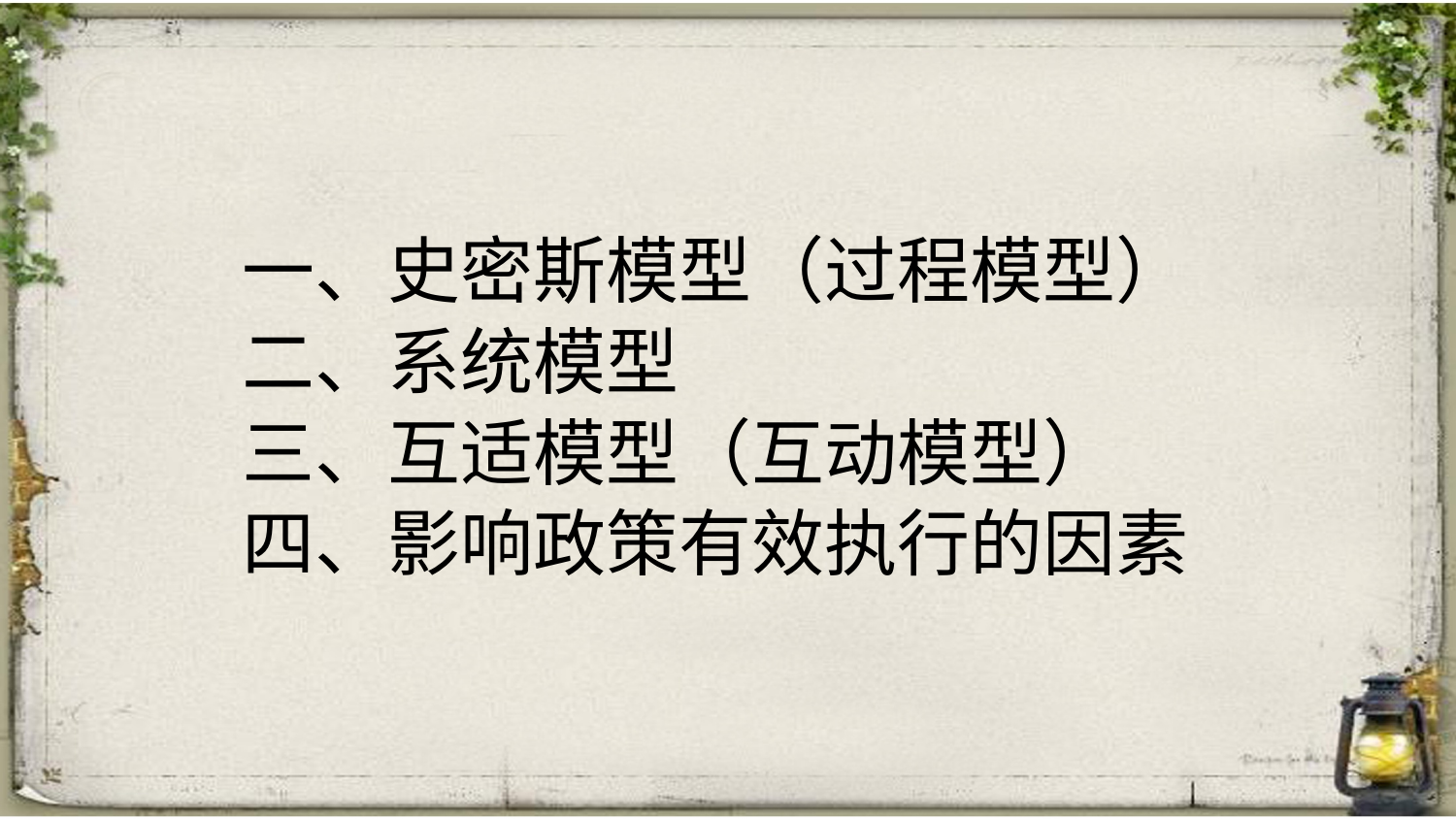

一、史密斯模型（过程模型）
二、系统模型
三、互适模型（互动模型）
四、影响政策有效执行的因素